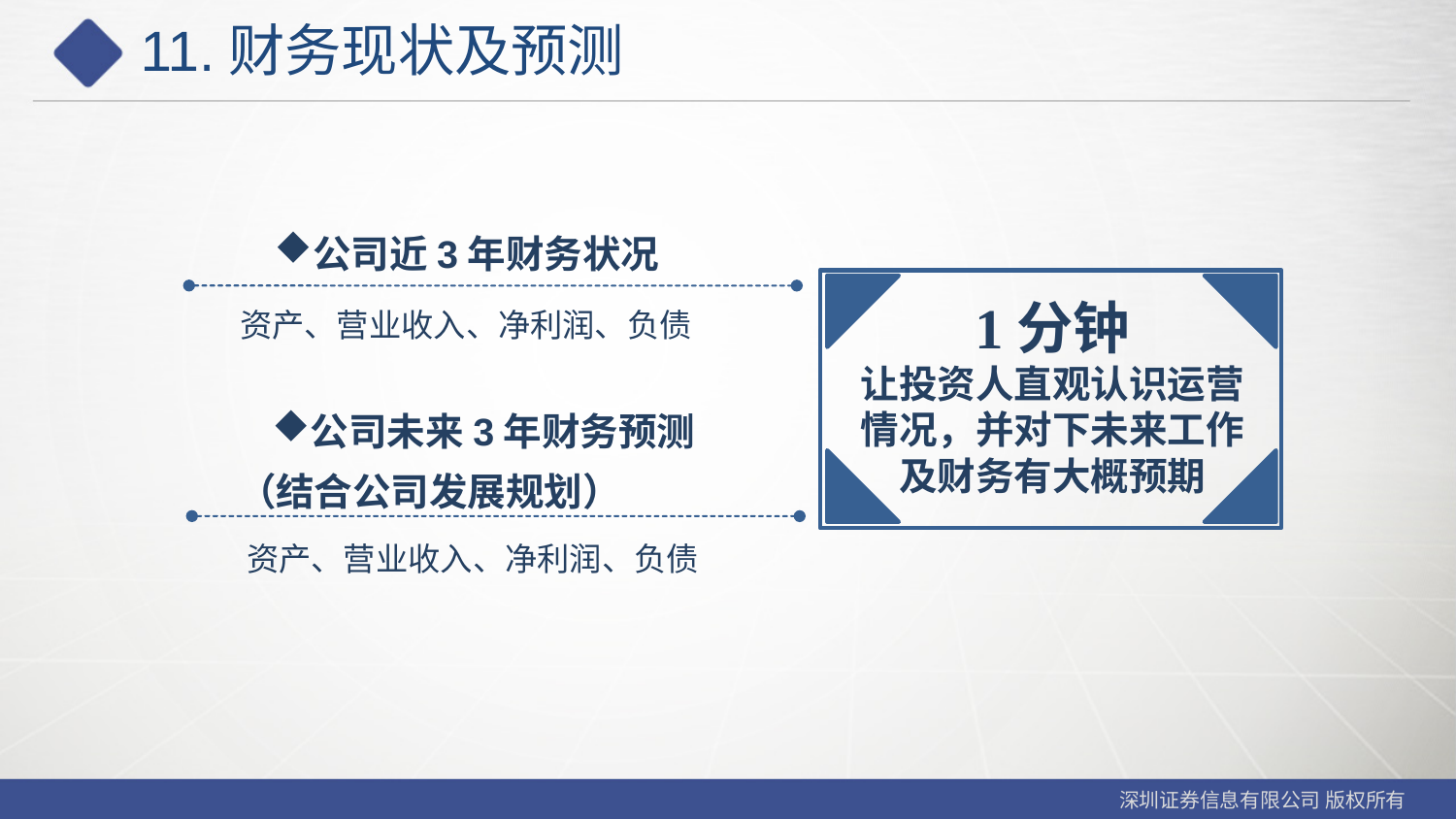

# 11.财务现状及预测
公司近3年财务状况
资产、营业收入、净利润、负债

1分钟
让投资人直观认识运营情况，并对下未来工作及财务有大概预期
公司未来3年财务预测
（结合公司发展规划）

 资产、营业收入、净利润、负债

深圳证券信息有限公司 版权所有